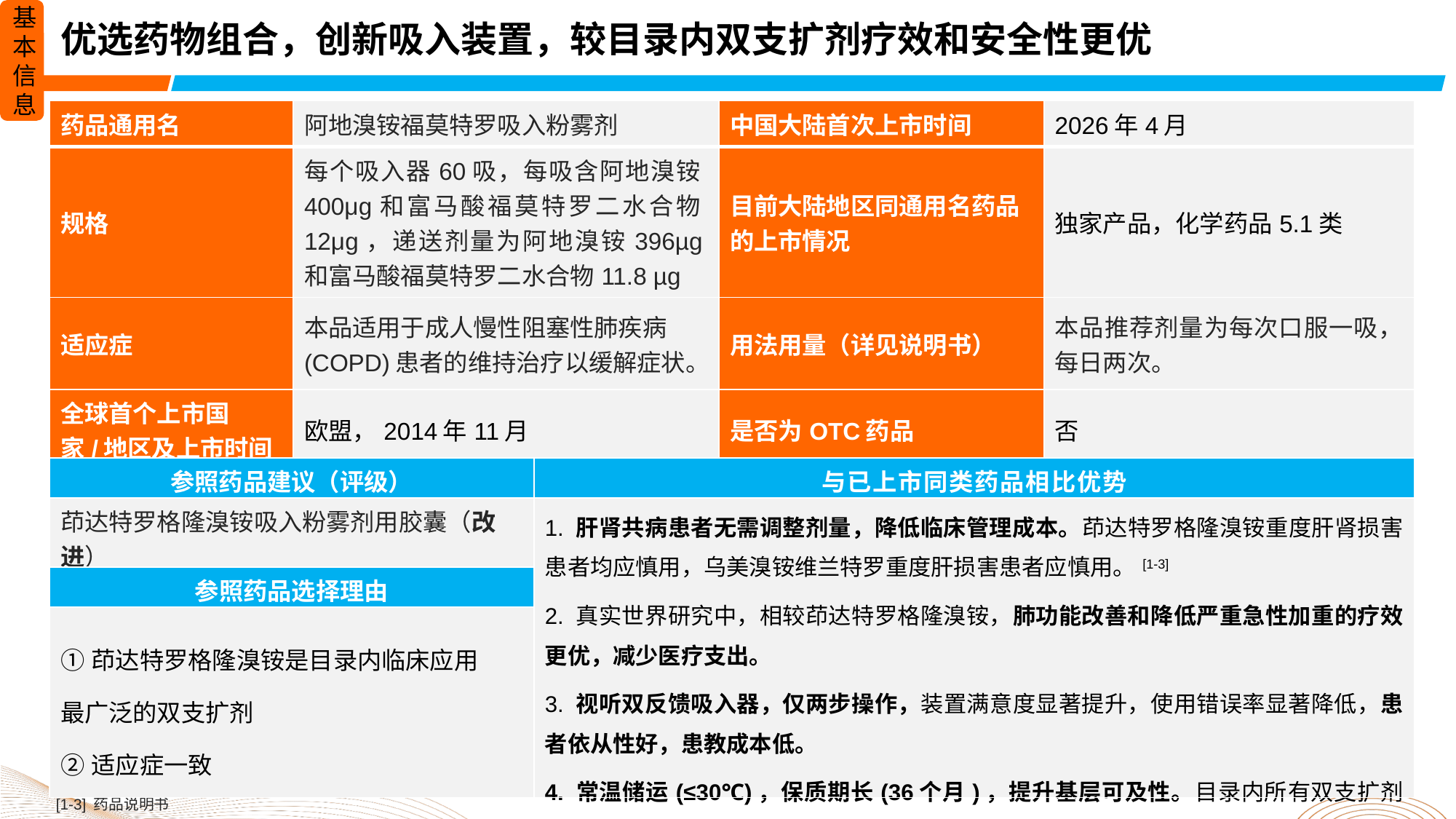

基本信息
优选药物组合，创新吸入装置，较目录内双支扩剂疗效和安全性更优

| 药品通用名 | 阿地溴铵福莫特罗吸入粉雾剂 | 中国大陆首次上市时间 | 2026年4月 |
| --- | --- | --- | --- |
| 规格 | 每个吸入器60吸，每吸含阿地溴铵400μg和富马酸福莫特罗二水合物12μg，递送剂量为阿地溴铵396µg和富马酸福莫特罗二水合物11.8 µg | 目前大陆地区同通用名药品的上市情况 | 独家产品，化学药品5.1类 |
| 适应症 | 本品适用于成人慢性阻塞性肺疾病(COPD)患者的维持治疗以缓解症状。 | 用法用量（详见说明书） | 本品推荐剂量为每次口服一吸，每日两次。 |
| 全球首个上市国家/地区及上市时间 | 欧盟，2014年11月 | 是否为OTC药品 | 否 |
| 参照药品建议（评级） | 与已上市同类药品相比优势 |
| --- | --- |
| 茚达特罗格隆溴铵吸入粉雾剂用胶囊（改进） | 1. 肝肾共病患者无需调整剂量，降低临床管理成本。茚达特罗格隆溴铵重度肝肾损害患者均应慎用，乌美溴铵维兰特罗重度肝损害患者应慎用。[1-3] 2. 真实世界研究中，相较茚达特罗格隆溴铵，肺功能改善和降低严重急性加重的疗效更优，减少医疗支出。 3. 视听双反馈吸入器，仅两步操作，装置满意度显著提升，使用错误率显著降低，患者依从性好，患教成本低。 4. 常温储运(≤30℃)，保质期长(36个月)，提升基层可及性。目录内所有双支扩剂保质期仅24个月，参照药≤25℃储运。 |
| 参照药品选择理由 |  |
| ①茚达特罗格隆溴铵是目录内临床应用 最广泛的双支扩剂 ②适应症一致 |  |
[1-3] 药品说明书